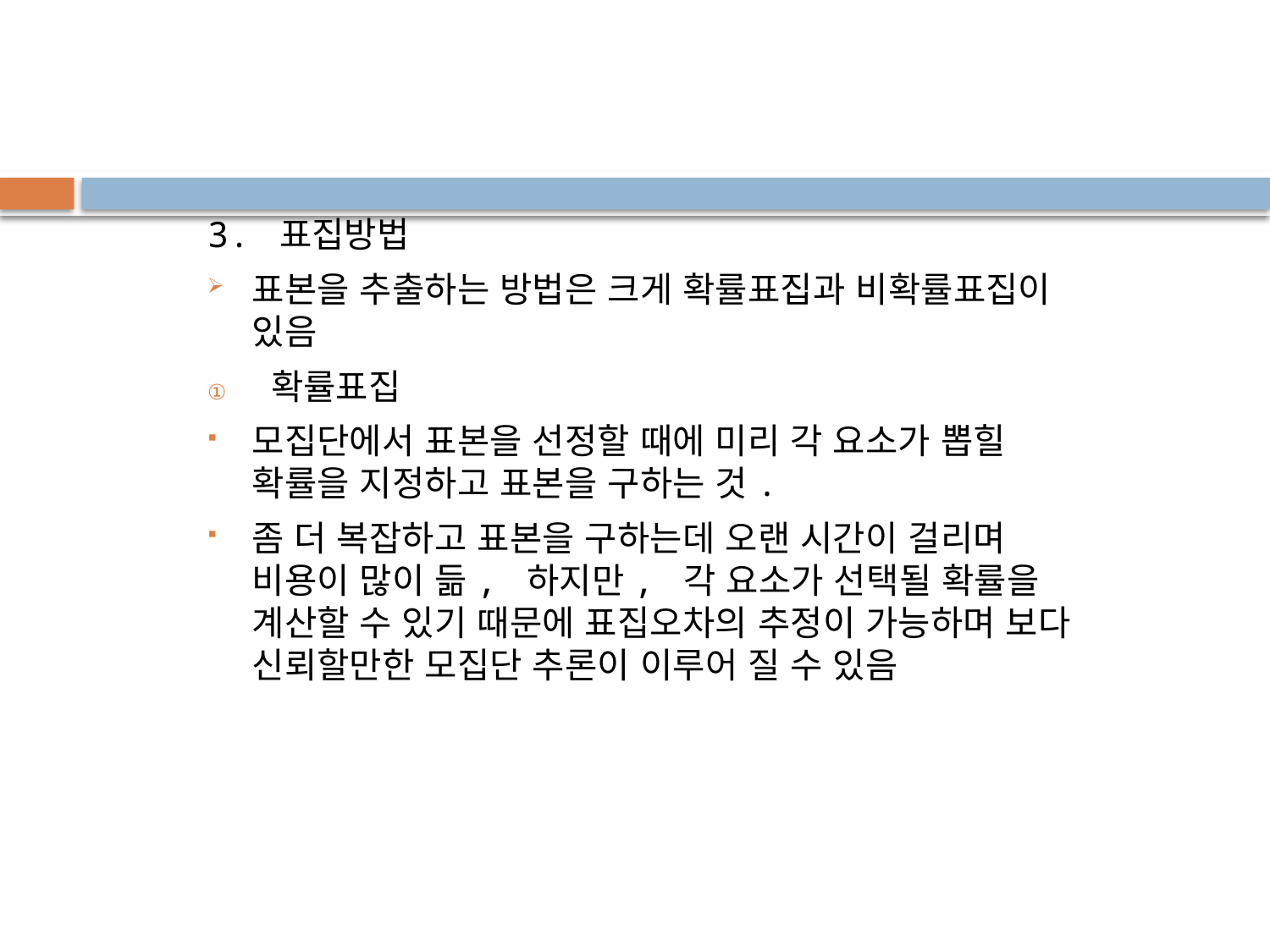

3. 표집방법
표본을 추출하는 방법은 크게 확률표집과 비확률표집이 있음
확률표집
모집단에서 표본을 선정할 때에 미리 각 요소가 뽑힐 확률을 지정하고 표본을 구하는 것.
좀 더 복잡하고 표본을 구하는데 오랜 시간이 걸리며 비용이 많이 듦, 하지만, 각 요소가 선택될 확률을 계산할 수 있기 때문에 표집오차의 추정이 가능하며 보다 신뢰할만한 모집단 추론이 이루어 질 수 있음